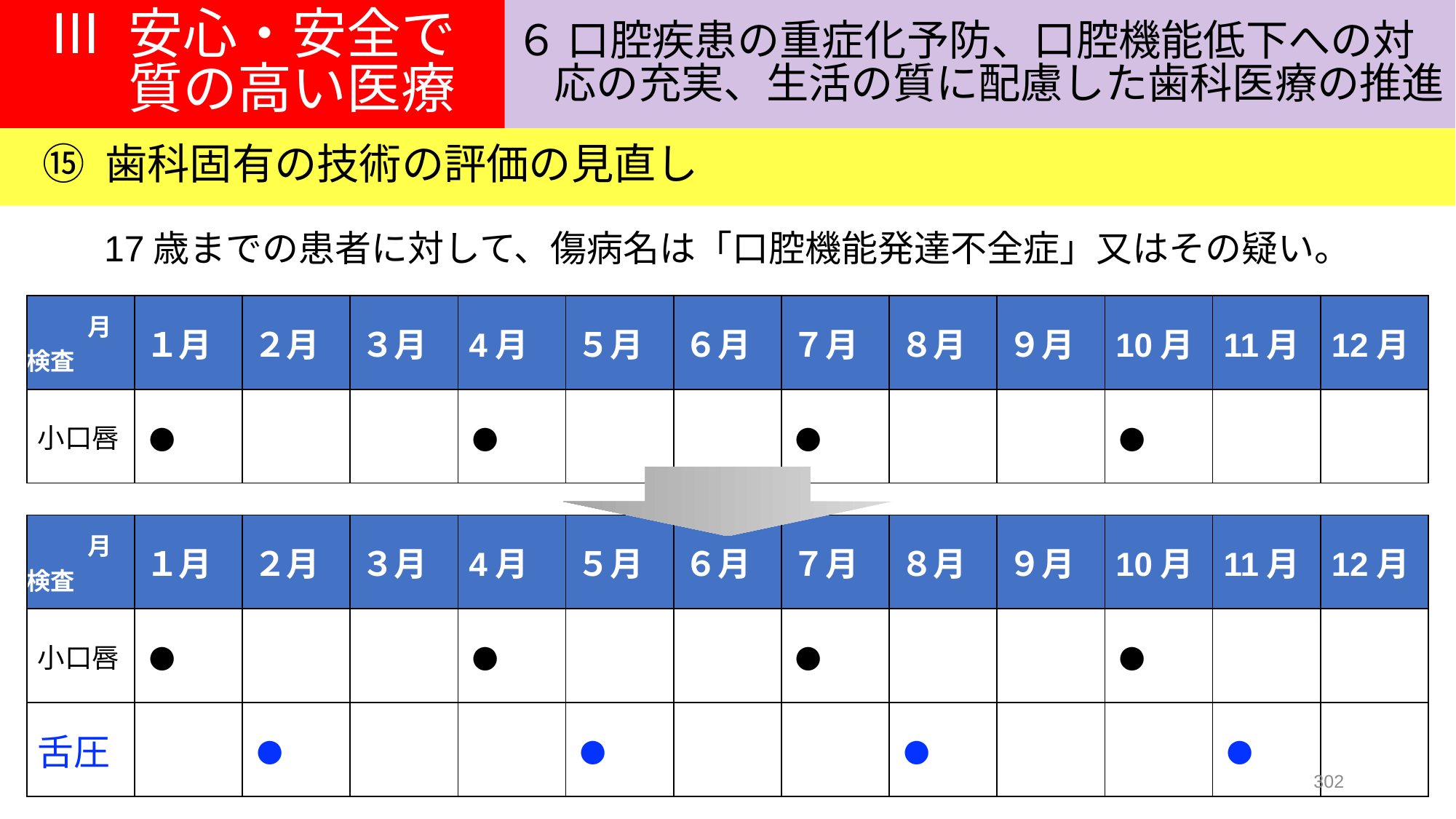

Ⅲ 安心・安全で
質の高い医療
６ 口腔疾患の重症化予防、口腔機能低下への対
応の充実、生活の質に配慮した歯科医療の推進
⑮ 歯科固有の技術の評価の見直し
17歳までの患者に対して、傷病名は「口腔機能発達不全症」又はその疑い。
| 月 検査 | １月 | ２月 | ３月 | 4月 | ５月 | ６月 | ７月 | ８月 | ９月 | 10月 | 11月 | 12月 |
| --- | --- | --- | --- | --- | --- | --- | --- | --- | --- | --- | --- | --- |
| 小口唇 | ● |  |  | ● |  |  | ● |  |  | ● |  |  |

| 月 検査 | １月 | ２月 | ３月 | 4月 | ５月 | ６月 | ７月 | ８月 | ９月 | 10月 | 11月 | 12月 |
| --- | --- | --- | --- | --- | --- | --- | --- | --- | --- | --- | --- | --- |
| 小口唇 | ● |  |  | ● |  |  | ● |  |  | ● |  |  |
| 舌圧 |  | ● |  |  | ● |  |  | ● |  |  | ● |  |
302